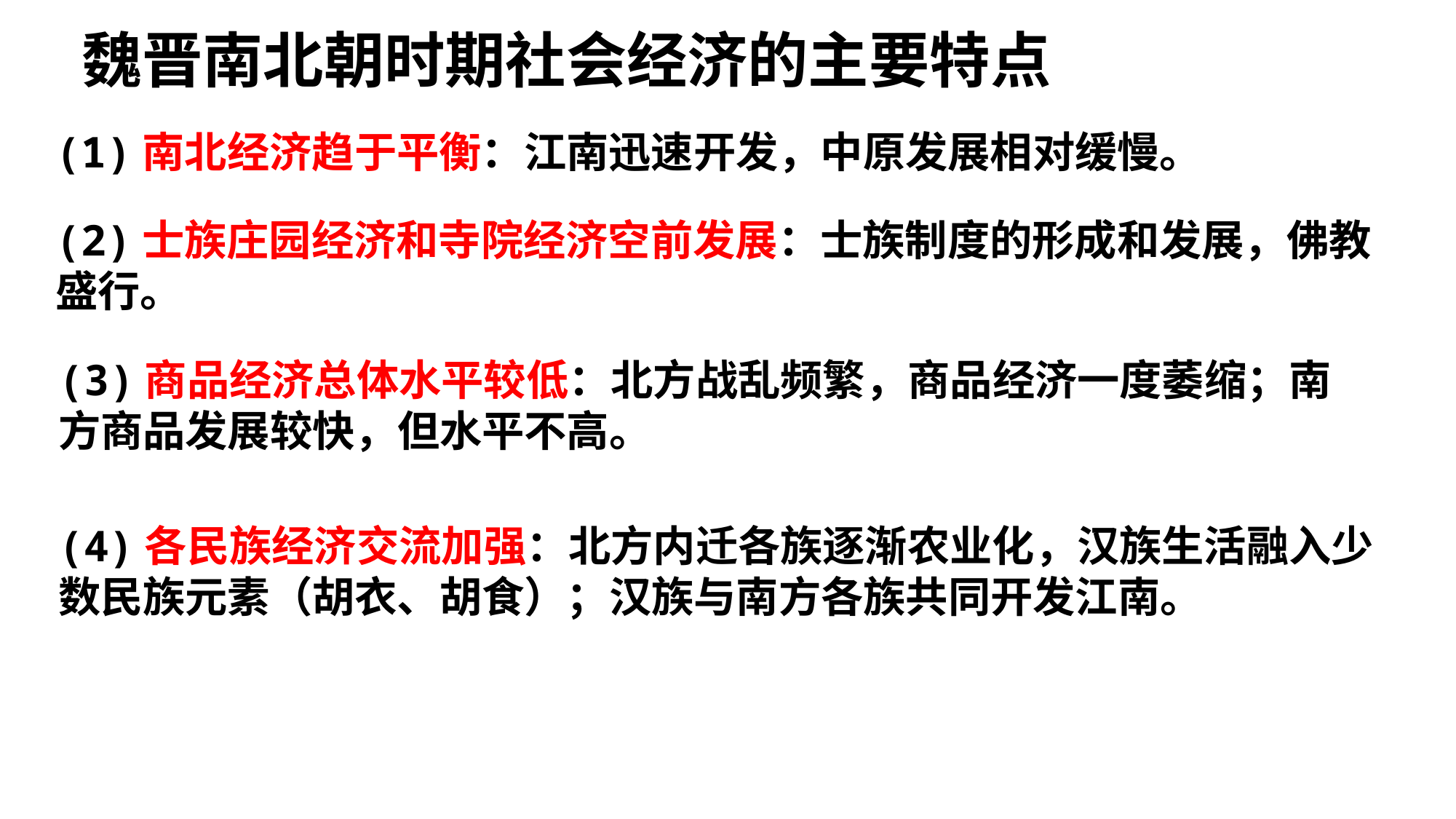

魏晋南北朝时期社会经济的主要特点
(1)南北经济趋于平衡：江南迅速开发，中原发展相对缓慢。
(2)士族庄园经济和寺院经济空前发展：士族制度的形成和发展，佛教盛行。
(3)商品经济总体水平较低：北方战乱频繁，商品经济一度萎缩；南方商品发展较快，但水平不高。
(4)各民族经济交流加强：北方内迁各族逐渐农业化，汉族生活融入少数民族元素（胡衣、胡食）；汉族与南方各族共同开发江南。